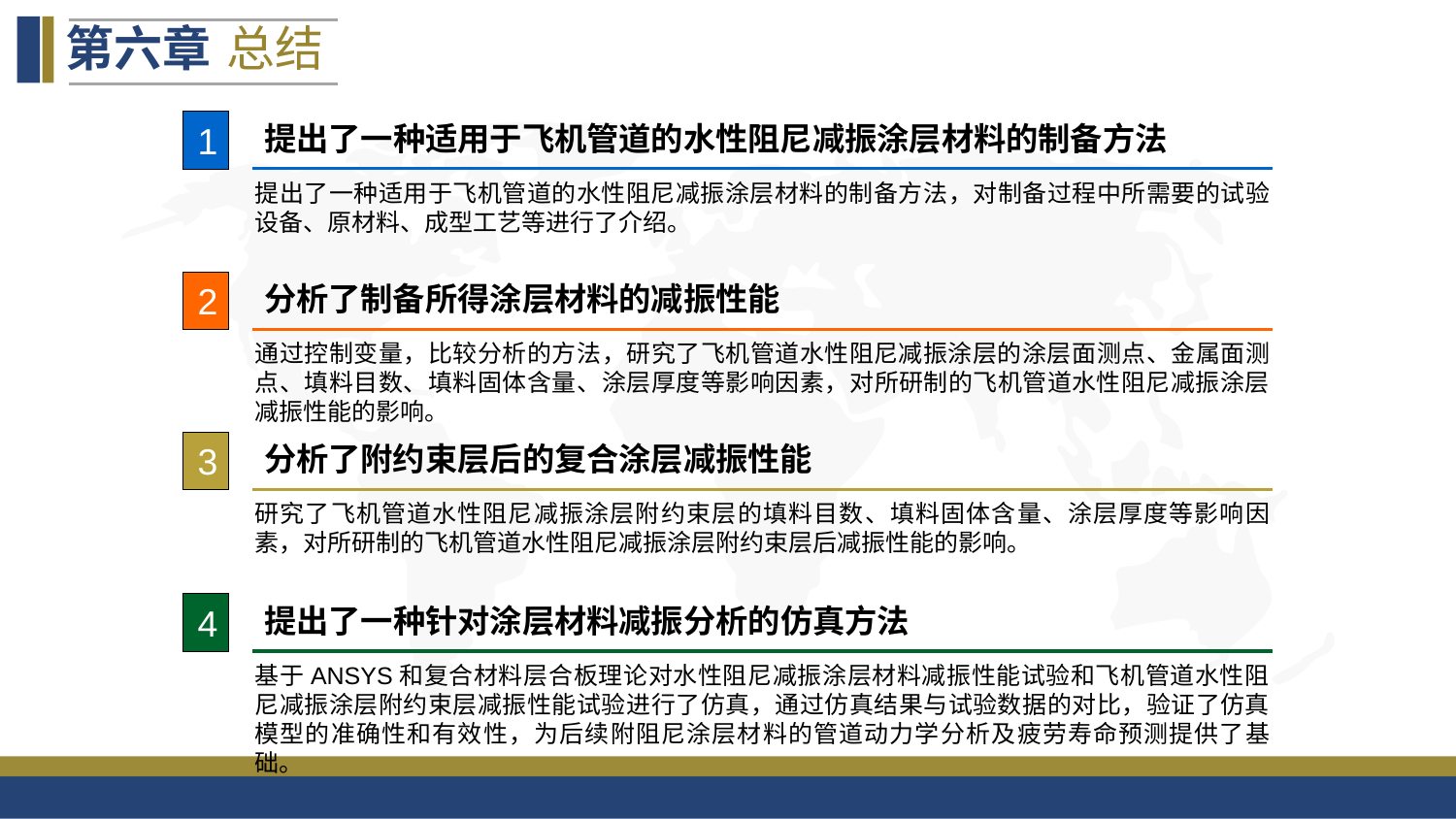

第六章
总结
1
提出了一种适用于飞机管道的水性阻尼减振涂层材料的制备方法
提出了一种适用于飞机管道的水性阻尼减振涂层材料的制备方法，对制备过程中所需要的试验设备、原材料、成型工艺等进行了介绍。
2
分析了制备所得涂层材料的减振性能
通过控制变量，比较分析的方法，研究了飞机管道水性阻尼减振涂层的涂层面测点、金属面测点、填料目数、填料固体含量、涂层厚度等影响因素，对所研制的飞机管道水性阻尼减振涂层减振性能的影响。
3
分析了附约束层后的复合涂层减振性能
研究了飞机管道水性阻尼减振涂层附约束层的填料目数、填料固体含量、涂层厚度等影响因素，对所研制的飞机管道水性阻尼减振涂层附约束层后减振性能的影响。
4
提出了一种针对涂层材料减振分析的仿真方法
基于ANSYS和复合材料层合板理论对水性阻尼减振涂层材料减振性能试验和飞机管道水性阻尼减振涂层附约束层减振性能试验进行了仿真，通过仿真结果与试验数据的对比，验证了仿真模型的准确性和有效性，为后续附阻尼涂层材料的管道动力学分析及疲劳寿命预测提供了基础。